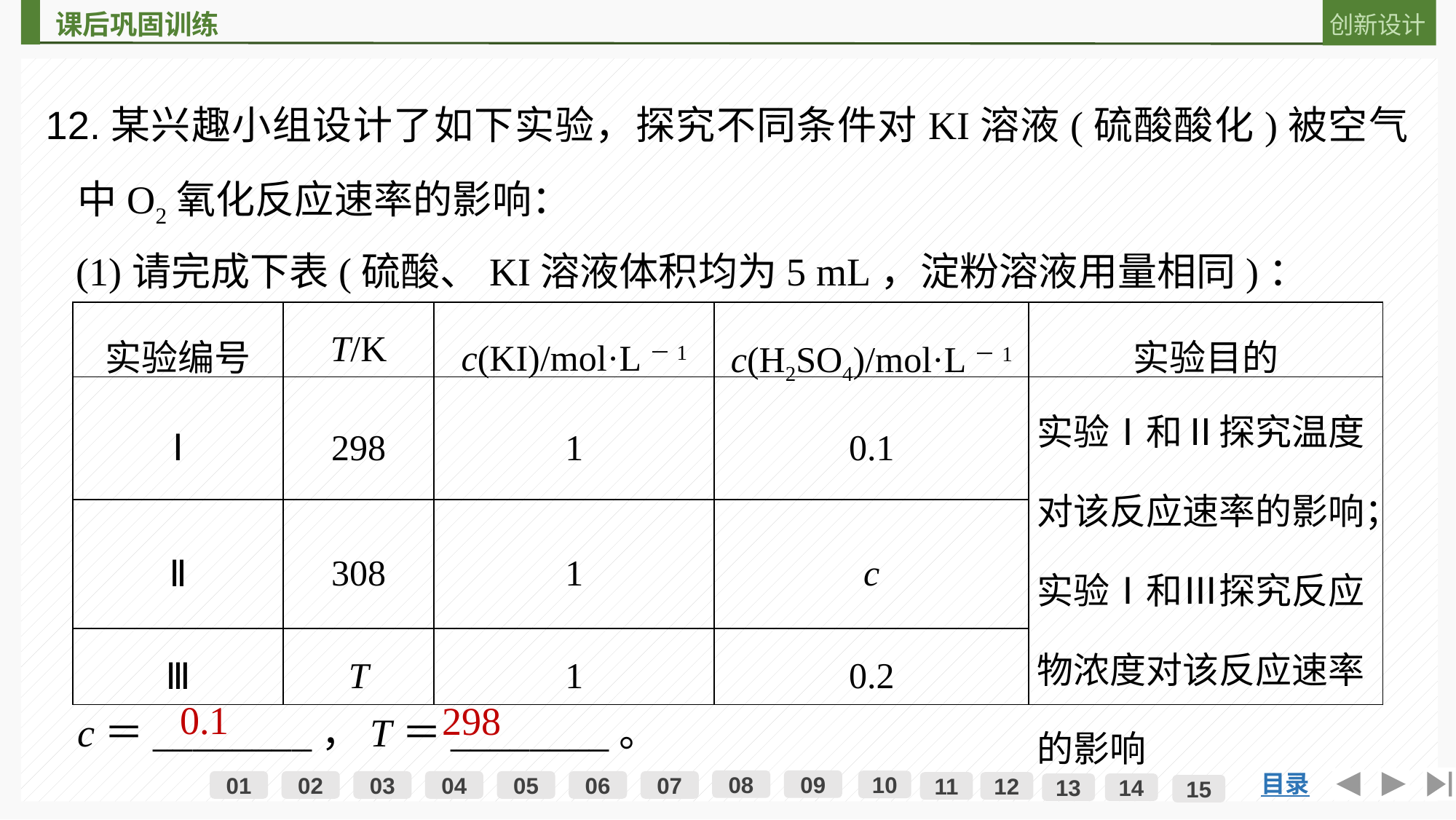

12.某兴趣小组设计了如下实验，探究不同条件对KI溶液(硫酸酸化)被空气中O2氧化反应速率的影响：
(1)请完成下表(硫酸、KI溶液体积均为5 mL，淀粉溶液用量相同)：
| 实验编号 | T/K | c(KI)/mol·L－1 | c(H2SO4)/mol·L－1 | 实验目的 |
| --- | --- | --- | --- | --- |
| Ⅰ | 298 | 1 | 0.1 | 实验Ⅰ和Ⅱ探究温度对该反应速率的影响；实验Ⅰ和Ⅲ探究反应物浓度对该反应速率的影响 |
| Ⅱ | 308 | 1 | c |  |
| Ⅲ | T | 1 | 0.2 |  |
c＝________，T＝________。
0.1
298